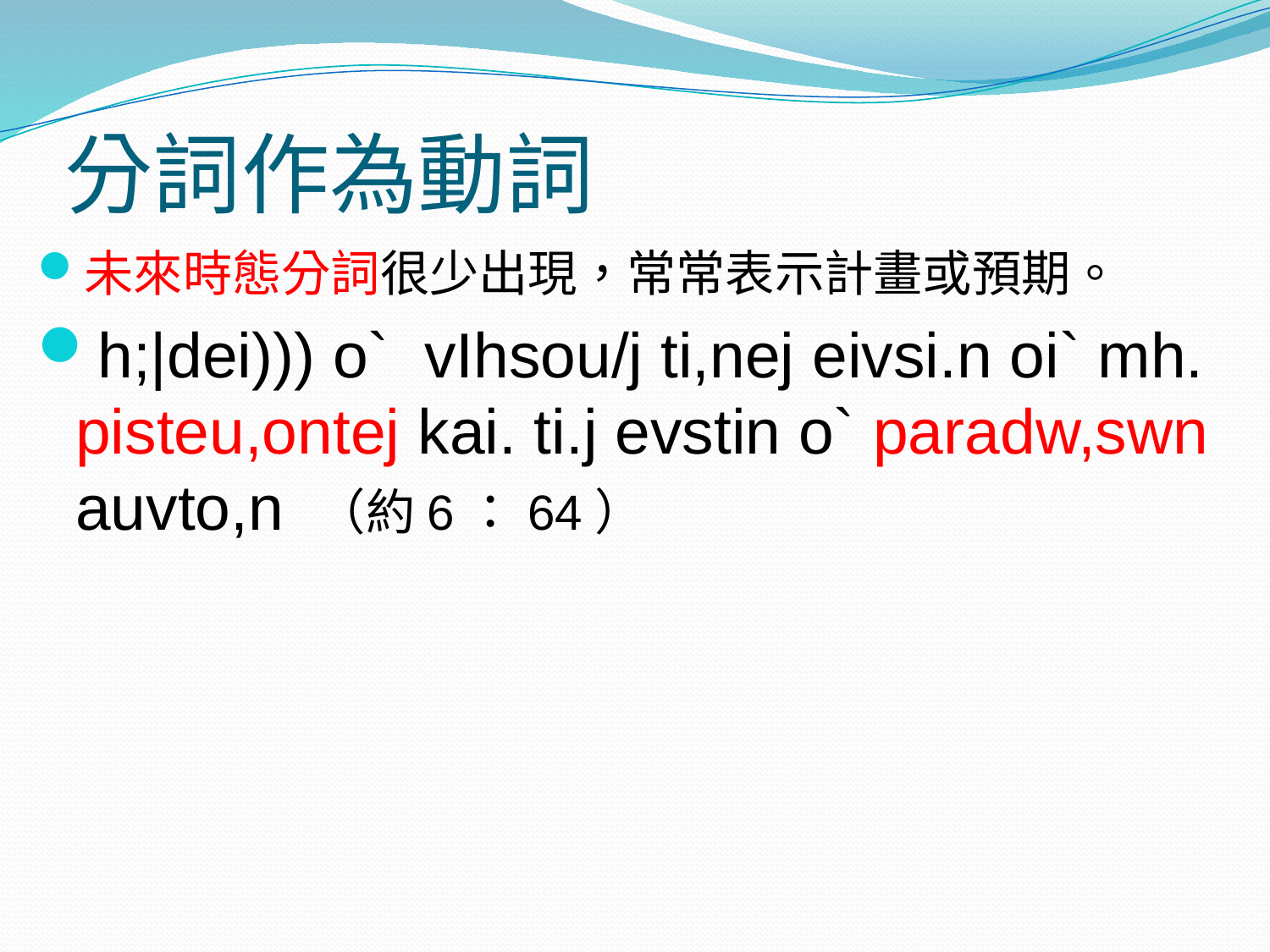

# 分詞作為動詞
未來時態分詞很少出現，常常表示計畫或預期。
h;|dei))) o`  vIhsou/j ti,nej eivsi.n oi` mh. pisteu,ontej kai. ti.j evstin o` paradw,swn auvto,n （約6：64）